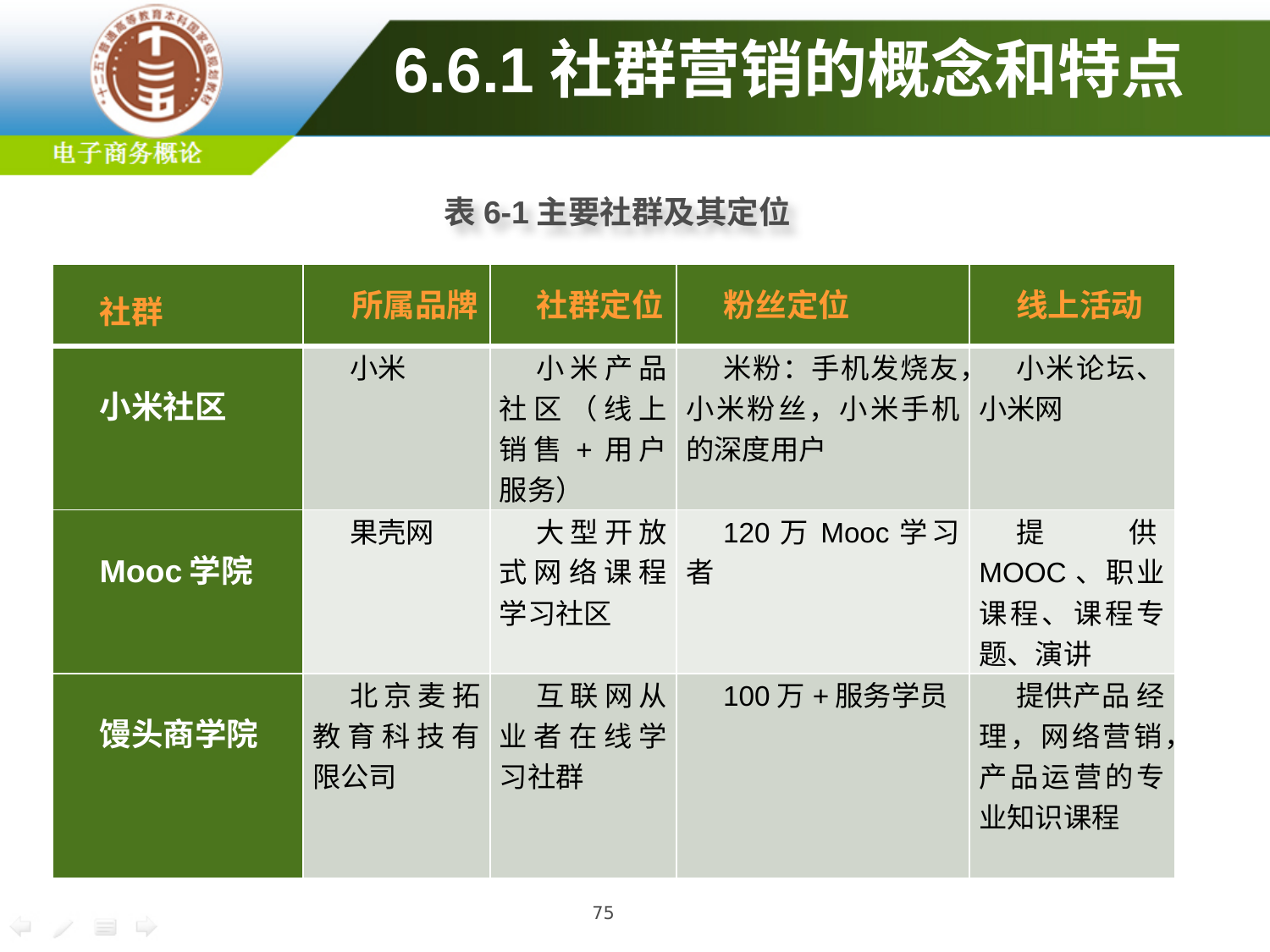

# 6.6.1社群营销的概念和特点
表6-1主要社群及其定位

| 社群 | 所属品牌 | 社群定位 | 粉丝定位 | 线上活动 |
| --- | --- | --- | --- | --- |
| 小米社区 | 小米 | 小米产品社区（线上销售+用户服务） | 米粉：手机发烧友，小米粉丝，小米手机的深度用户 | 小米论坛、小米网 |
| Mooc学院 | 果壳网 | 大型开放式网络课程学习社区 | 120万Mooc学习者 | 提供MOOC、职业课程、课程专题、演讲 |
| 馒头商学院 | 北京麦拓教育科技有限公司 | 互联网从业者在线学习社群 | 100万+服务学员 | 提供产品 经理，网络营销，产品运营的专业知识课程 |
75